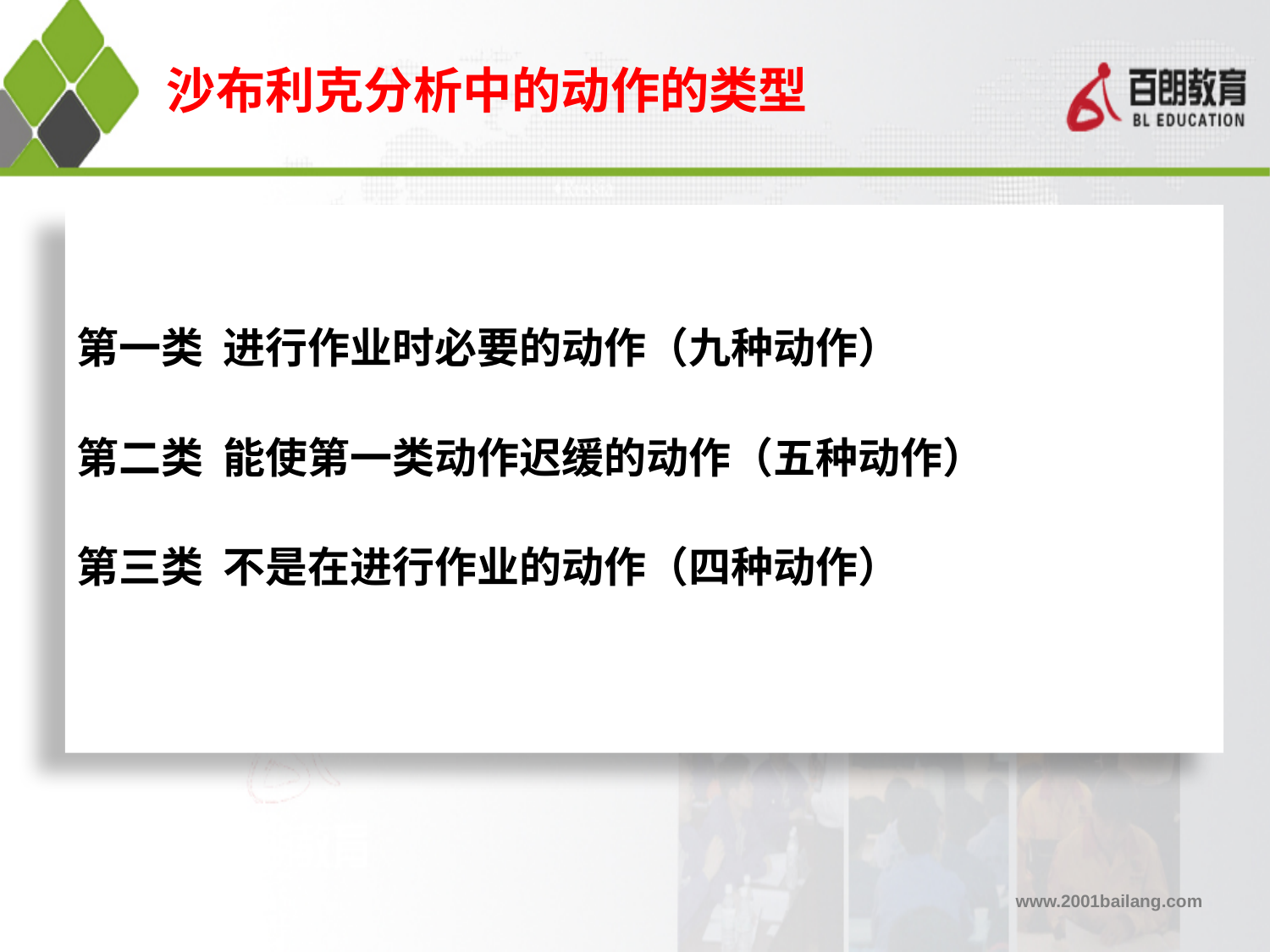

# 沙布利克分析中的动作的类型

第一类  进行作业时必要的动作（九种动作）
第二类  能使第一类动作迟缓的动作（五种动作）
第三类  不是在进行作业的动作（四种动作）